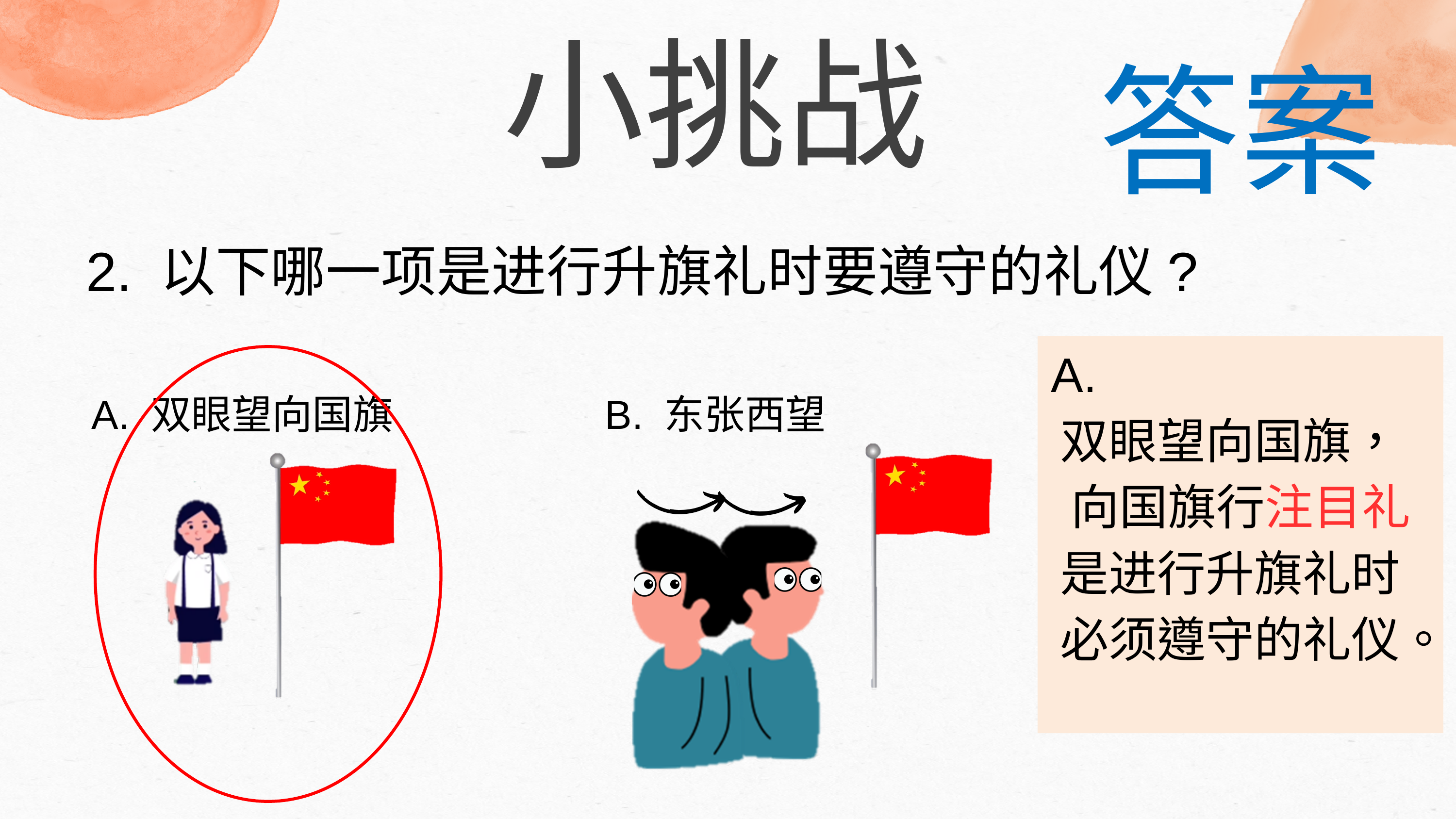

小挑战
答案
2. 以下哪一项是进行升旗礼时要遵守的礼仪?
 A.
 双眼望向国旗，
  向国旗行注目礼
 是进行升旗礼时
 必须遵守的礼仪。

A. 双眼望向国旗
B. 东张西望